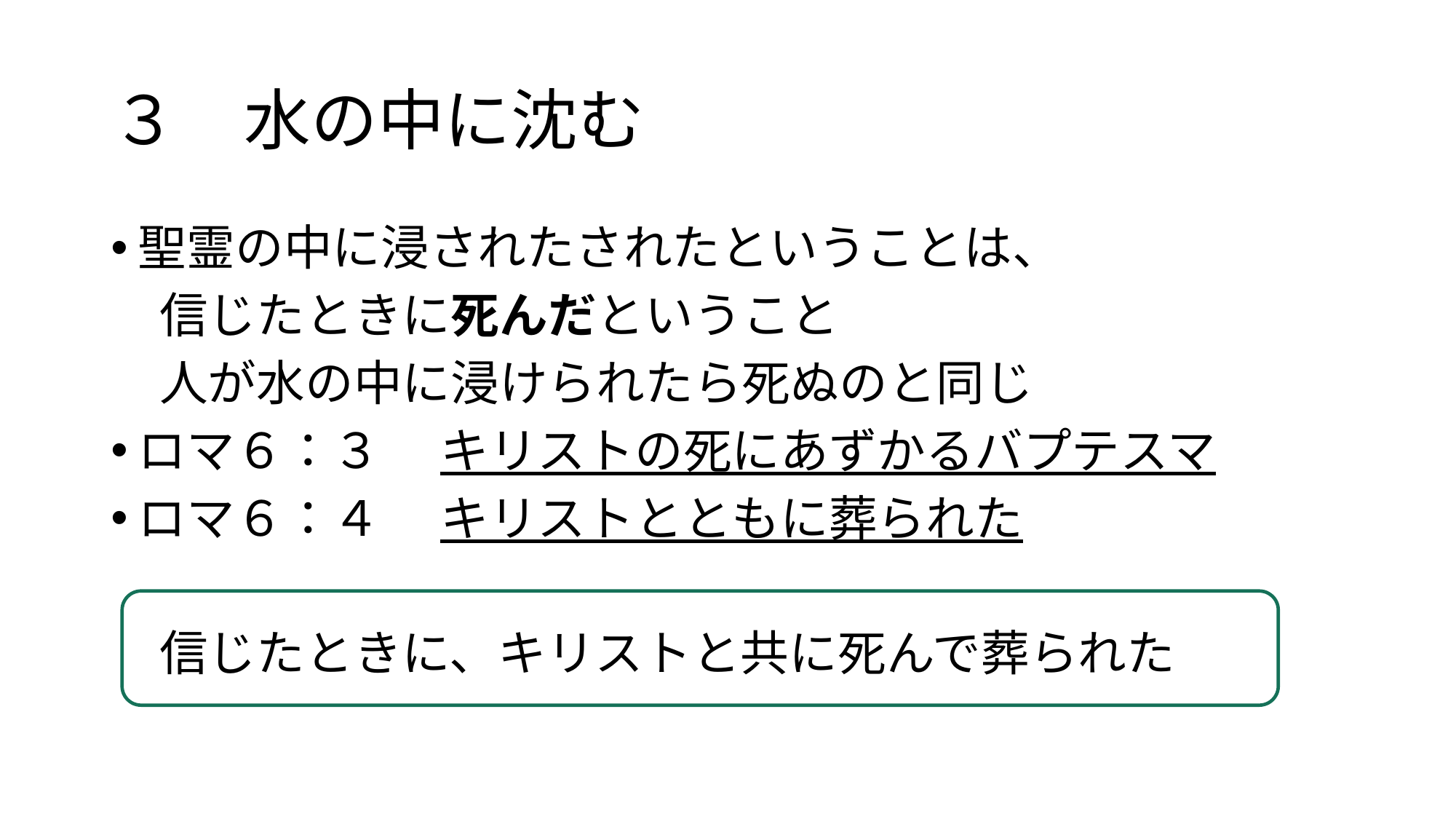

# ３　水の中に沈む
聖霊の中に浸されたされたということは、
　信じたときに死んだということ
　人が水の中に浸けられたら死ぬのと同じ
ロマ６：３ 　キリストの死にあずかるバプテスマ
ロマ６：４　 キリストとともに葬られた

　信じたときに、キリストと共に死んで葬られた